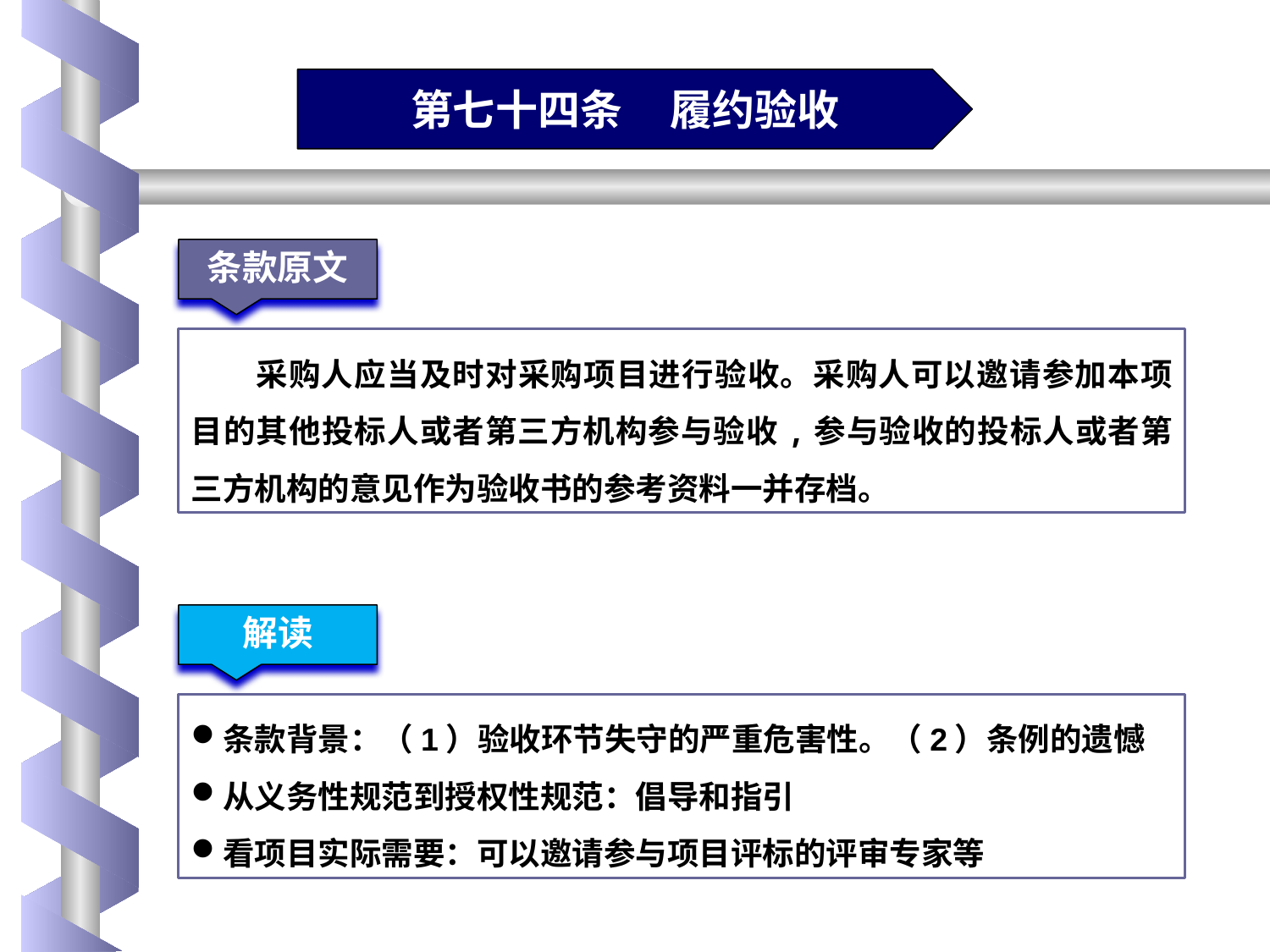

第七十四条     履约验收
条款原文
采购人应当及时对采购项目进行验收。采购人可以邀请参加本项目的其他投标人或者第三方机构参与验收,参与验收的投标人或者第三方机构的意见作为验收书的参考资料一并存档。
解读
条款背景：（1）验收环节失守的严重危害性。（2）条例的遗憾
从义务性规范到授权性规范：倡导和指引
看项目实际需要：可以邀请参与项目评标的评审专家等